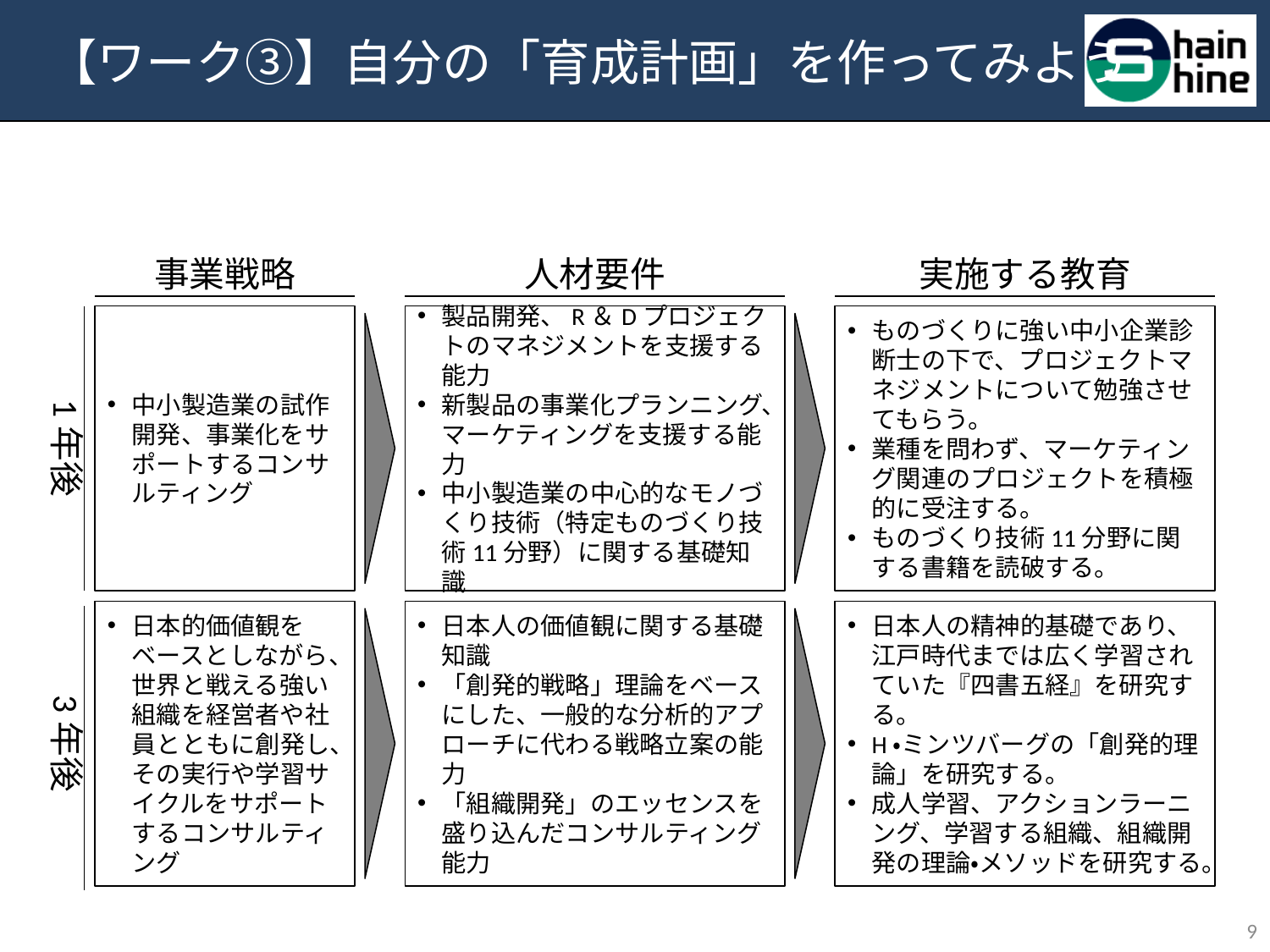

# 【ワーク③】自分の「育成計画」を作ってみよう

事業戦略
人材要件
実施する教育
中小製造業の試作開発、事業化をサポートするコンサルティング
製品開発、R＆Dプロジェクトのマネジメントを支援する能力
新製品の事業化プランニング、マーケティングを支援する能力
中小製造業の中心的なモノづくり技術（特定ものづくり技術11分野）に関する基礎知識
ものづくりに強い中小企業診断士の下で、プロジェクトマネジメントについて勉強させてもらう。
業種を問わず、マーケティング関連のプロジェクトを積極的に受注する。
ものづくり技術11分野に関する書籍を読破する。
1年後

日本的価値観をベースとしながら、世界と戦える強い組織を経営者や社員とともに創発し、その実行や学習サイクルをサポートするコンサルティング
日本人の価値観に関する基礎知識
「創発的戦略」理論をベースにした、一般的な分析的アプローチに代わる戦略立案の能力
「組織開発」のエッセンスを盛り込んだコンサルティング能力
日本人の精神的基礎であり、江戸時代までは広く学習されていた『四書五経』を研究する。
H・ミンツバーグの「創発的理論」を研究する。
成人学習、アクションラーニング、学習する組織、組織開発の理論・メソッドを研究する。
3年後

9